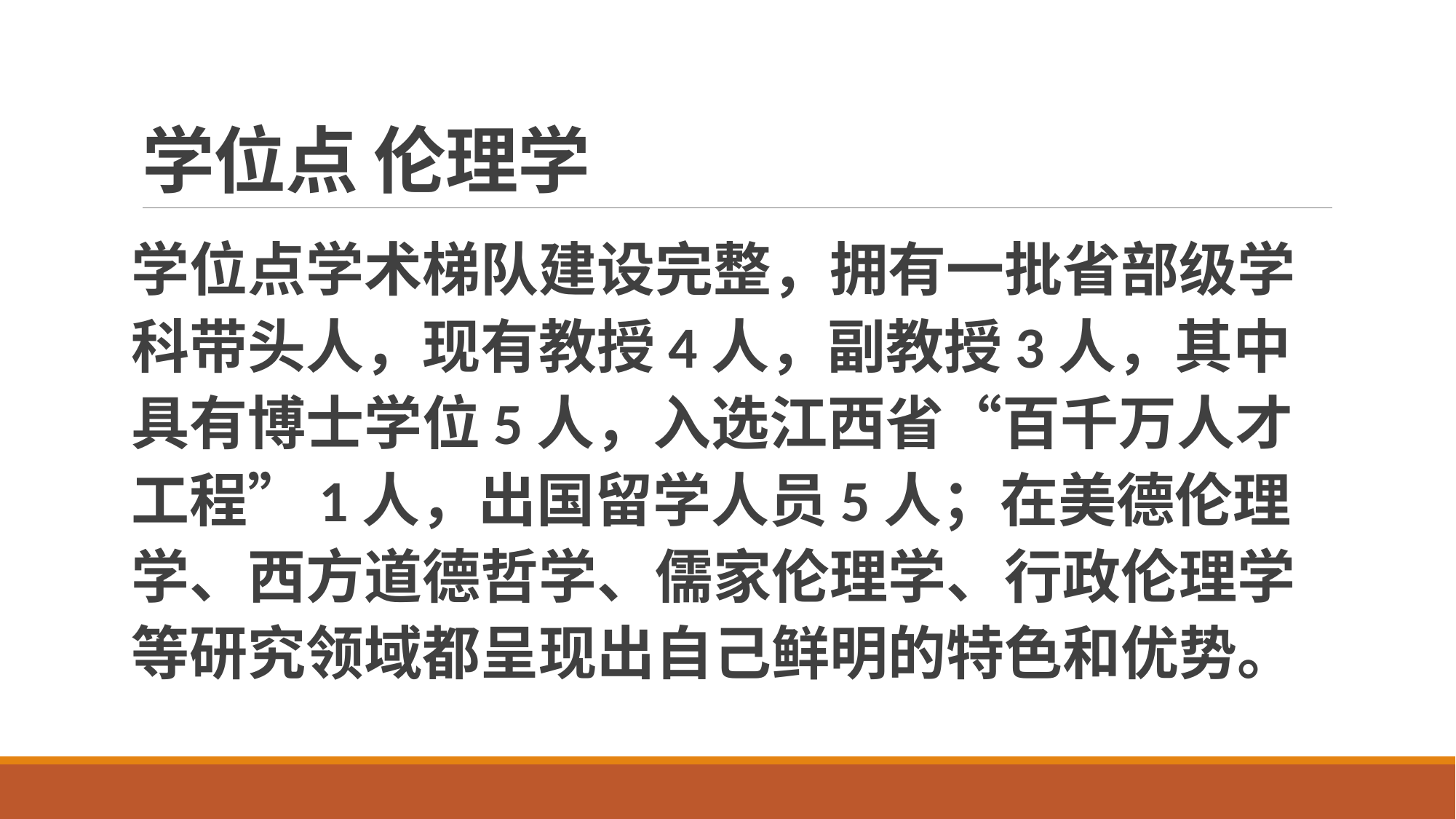

# 学位点 伦理学
学位点学术梯队建设完整，拥有一批省部级学科带头人，现有教授4人，副教授3人，其中具有博士学位5人，入选江西省“百千万人才工程”1人，出国留学人员5人；在美德伦理学、西方道德哲学、儒家伦理学、行政伦理学等研究领域都呈现出自己鲜明的特色和优势。